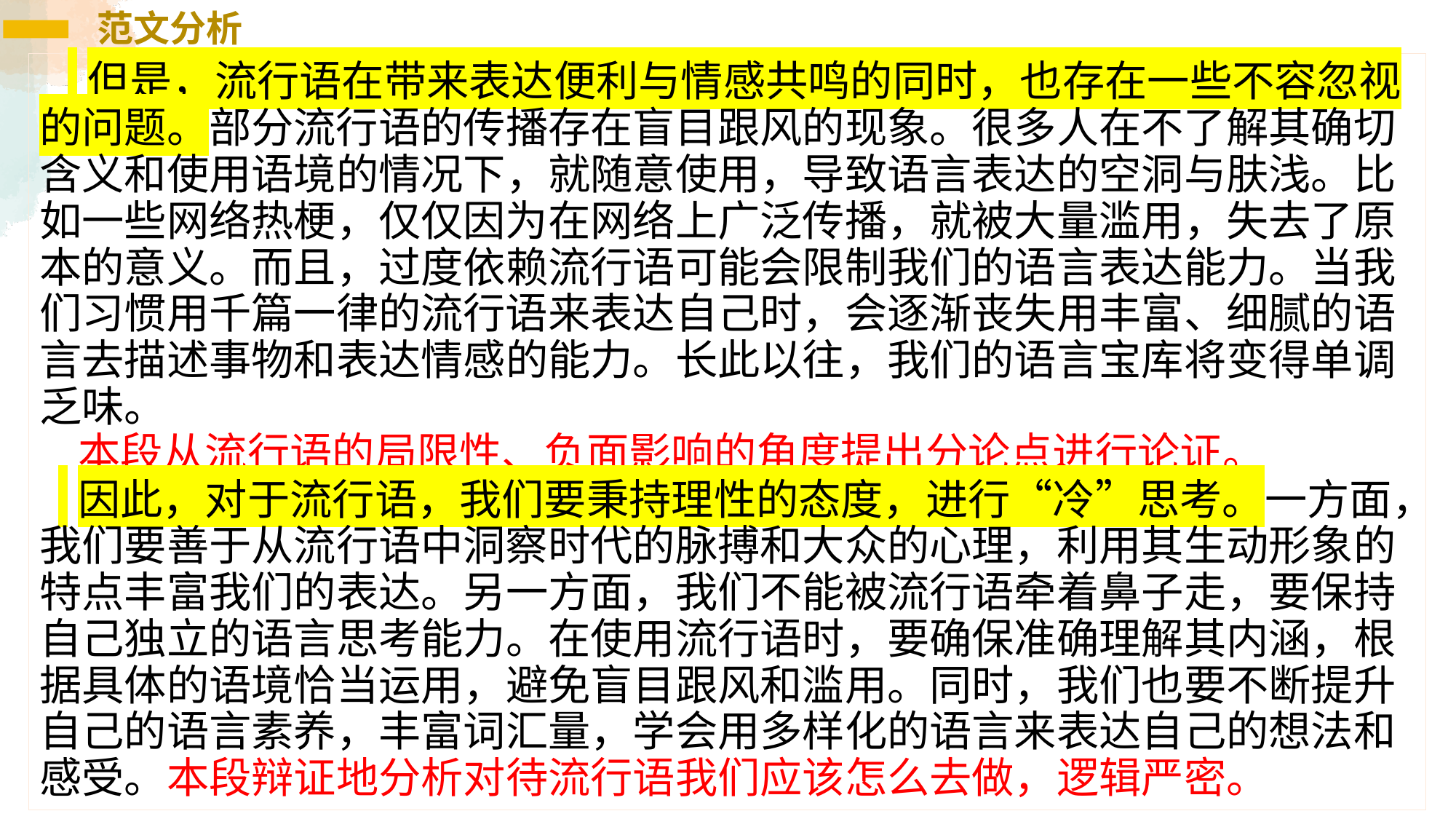

范文分析

    但是，流行语在带来表达便利与情感共鸣的同时，也存在一些不容忽视的问题。部分流行语的传播存在盲目跟风的现象。很多人在不了解其确切含义和使用语境的情况下，就随意使用，导致语言表达的空洞与肤浅。比如一些网络热梗，仅仅因为在网络上广泛传播，就被大量滥用，失去了原本的意义。而且，过度依赖流行语可能会限制我们的语言表达能力。当我们习惯用千篇一律的流行语来表达自己时，会逐渐丧失用丰富、细腻的语言去描述事物和表达情感的能力。长此以往，我们的语言宝库将变得单调乏味。
   本段从流行语的局限性、负面影响的角度提出分论点进行论证。
   因此，对于流行语，我们要秉持理性的态度，进行“冷”思考。一方面，我们要善于从流行语中洞察时代的脉搏和大众的心理，利用其生动形象的特点丰富我们的表达。另一方面，我们不能被流行语牵着鼻子走，要保持自己独立的语言思考能力。在使用流行语时，要确保准确理解其内涵，根据具体的语境恰当运用，避免盲目跟风和滥用。同时，我们也要不断提升自己的语言素养，丰富词汇量，学会用多样化的语言来表达自己的想法和感受。本段辩证地分析对待流行语我们应该怎么去做，逻辑严密。

年度工作概述
您的内容打在这里，或者通过复制您的文本后，在此框中选择粘贴，并选择只保留文字，建议使用微软雅黑字体。您的内容打在这里，或者通过复制您的文本后，在此框中选择粘贴，并选择只保留文字，建议使用微软雅黑字体。